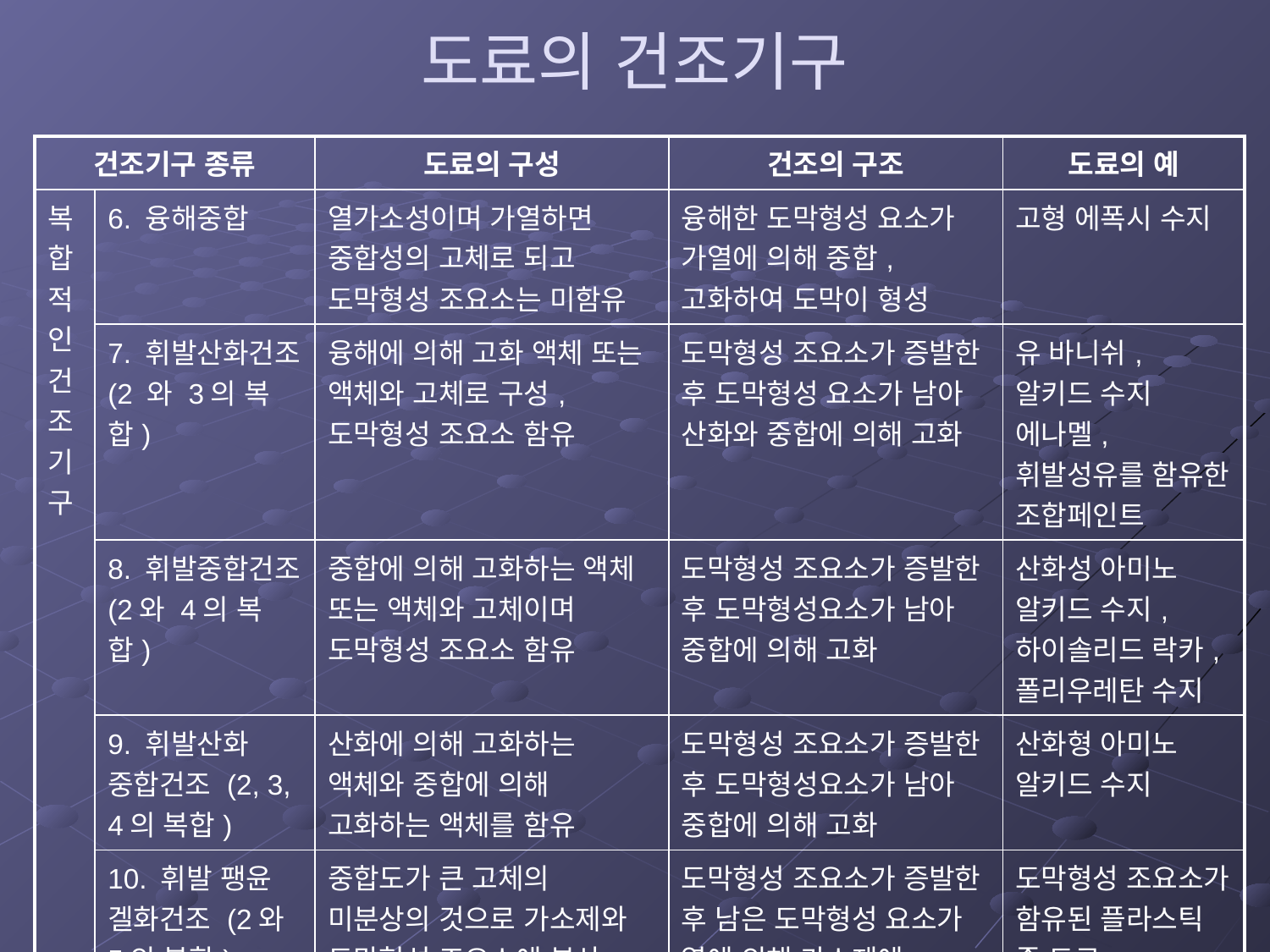

# 도료의 건조기구
| 건조기구 종류 |  | 도료의 구성 | 건조의 구조 | 도료의 예 |
| --- | --- | --- | --- | --- |
| 복합적인 건조기구 | 6. 융해중합 | 열가소성이며 가열하면 중합성의 고체로 되고 도막형성 조요소는 미함유 | 융해한 도막형성 요소가 가열에 의해 중합, 고화하여 도막이 형성 | 고형 에폭시 수지 |
|  | 7. 휘발산화건조 (2 와 3의 복합) | 융해에 의해 고화 액체 또는 액체와 고체로 구성, 도막형성 조요소 함유 | 도막형성 조요소가 증발한 후 도막형성 요소가 남아 산화와 중합에 의해 고화 | 유 바니쉬, 알키드 수지 에나멜, 휘발성유를 함유한 조합페인트 |
|  | 8. 휘발중합건조 (2와 4의 복합) | 중합에 의해 고화하는 액체 또는 액체와 고체이며 도막형성 조요소 함유 | 도막형성 조요소가 증발한 후 도막형성요소가 남아 중합에 의해 고화 | 산화성 아미노 알키드 수지, 하이솔리드 락카, 폴리우레탄 수지 |
|  | 9. 휘발산화 중합건조 (2, 3, 4의 복합) | 산화에 의해 고화하는 액체와 중합에 의해 고화하는 액체를 함유 | 도막형성 조요소가 증발한 후 도막형성요소가 남아 중합에 의해 고화 | 산화형 아미노 알키드 수지 |
|  | 10. 휘발 팽윤 겔화건조 (2와 5의 복합) | 중합도가 큰 고체의 미분상의 것으로 가소제와 도막형성 조요소에 분산 | 도막형성 조요소가 증발한 후 남은 도막형성 요소가 열에 의해 가소제에 팽윤되어 도막 형성 | 도막형성 조요소가 함유된 플라스틱 졸 도료 |